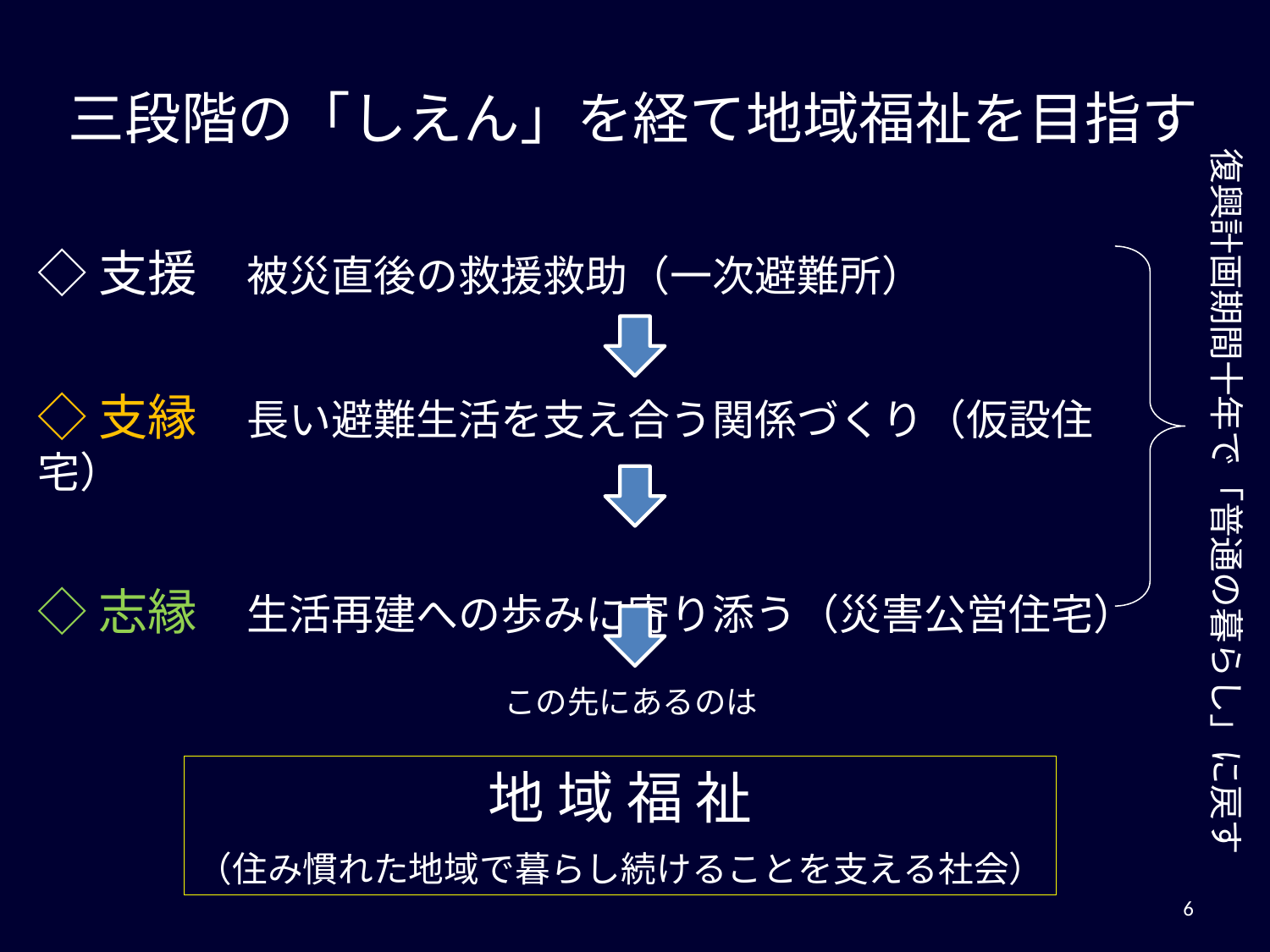

三段階の「しえん」を経て地域福祉を目指す
復興計画期間十年で「普通の暮らし」に戻す
◇支援　被災直後の救援救助（一次避難所）

◇支縁　長い避難生活を支え合う関係づくり（仮設住宅）

◇志縁　生活再建への歩みに寄り添う（災害公営住宅）

この先にあるのは
地 域 福 祉

（住み慣れた地域で暮らし続けることを支える社会）
6